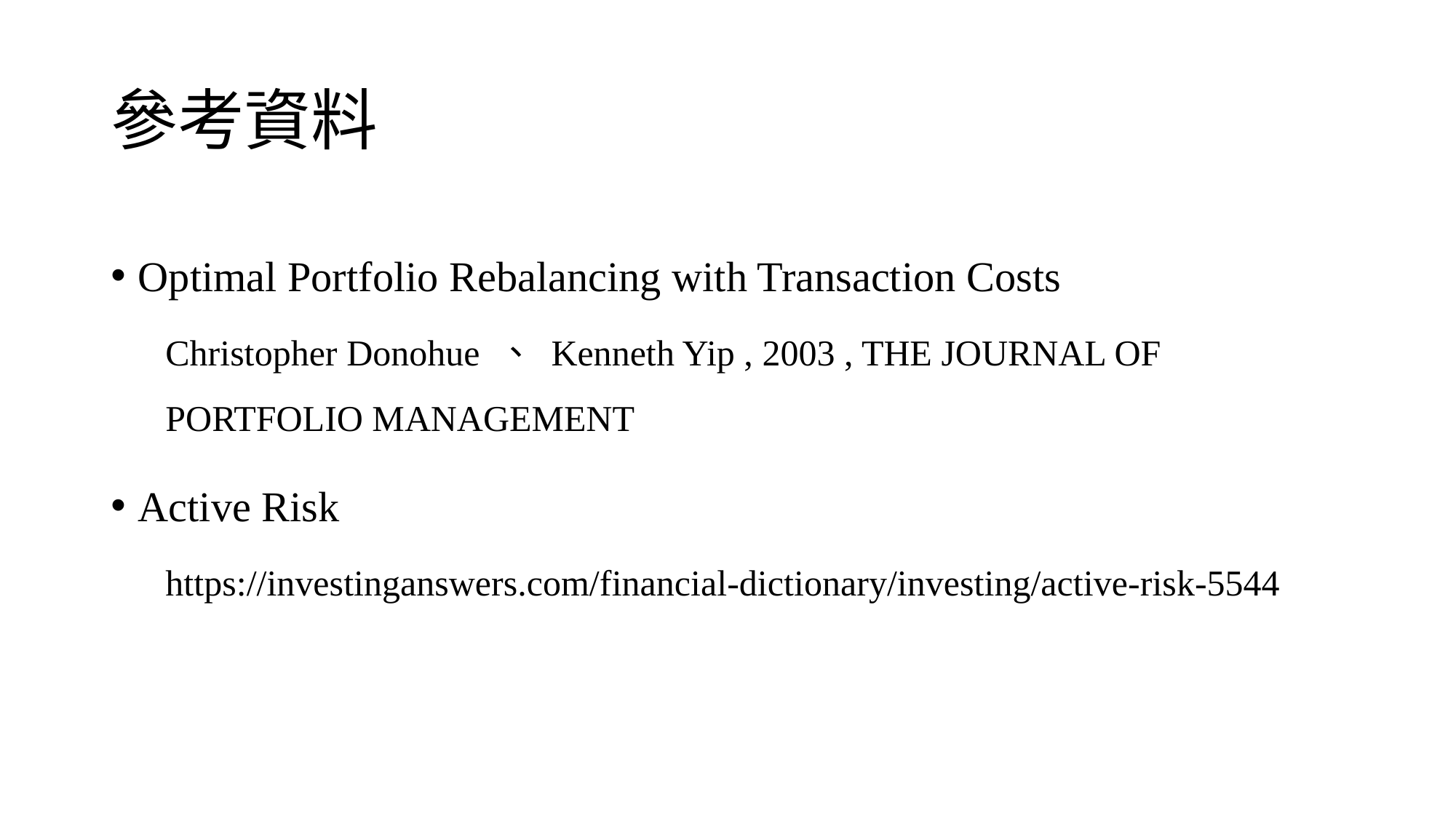

# 參考資料
Optimal Portfolio Rebalancing with Transaction Costs
Christopher Donohue 、 Kenneth Yip , 2003 , THE JOURNAL OF PORTFOLIO MANAGEMENT
Active Risk
https://investinganswers.com/financial-dictionary/investing/active-risk-5544